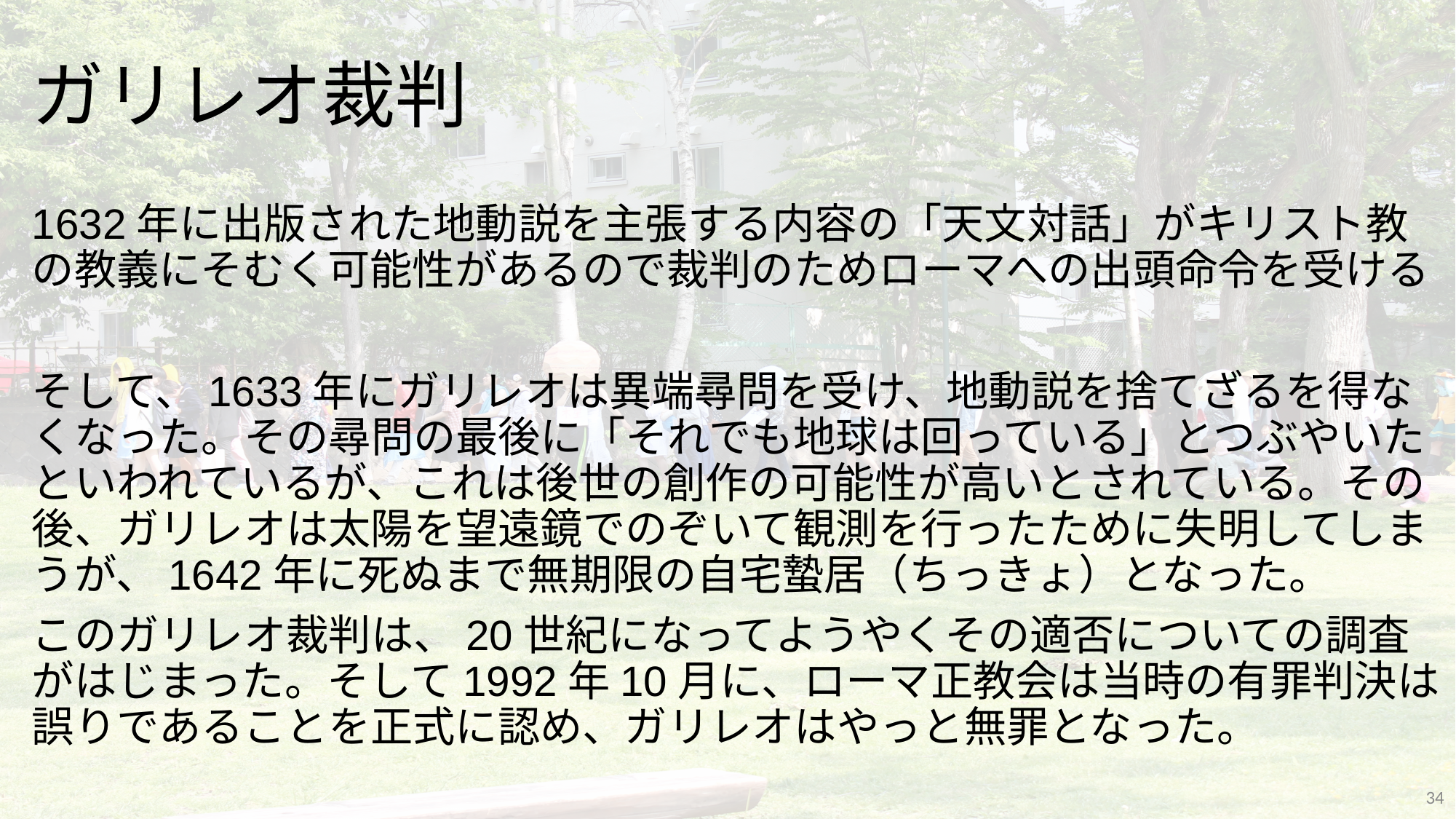

# ガリレオ裁判
1632年に出版された地動説を主張する内容の「天文対話」がキリスト教の教義にそむく可能性があるので裁判のためローマへの出頭命令を受ける

そして、1633年にガリレオは異端尋問を受け、地動説を捨てざるを得なくなった。その尋問の最後に「それでも地球は回っている」とつぶやいたといわれているが、これは後世の創作の可能性が高いとされている。その後、ガリレオは太陽を望遠鏡でのぞいて観測を行ったために失明してしまうが、1642年に死ぬまで無期限の自宅蟄居（ちっきょ）となった。
このガリレオ裁判は、20世紀になってようやくその適否についての調査がはじまった。そして1992年10月に、ローマ正教会は当時の有罪判決は誤りであることを正式に認め、ガリレオはやっと無罪となった。
34